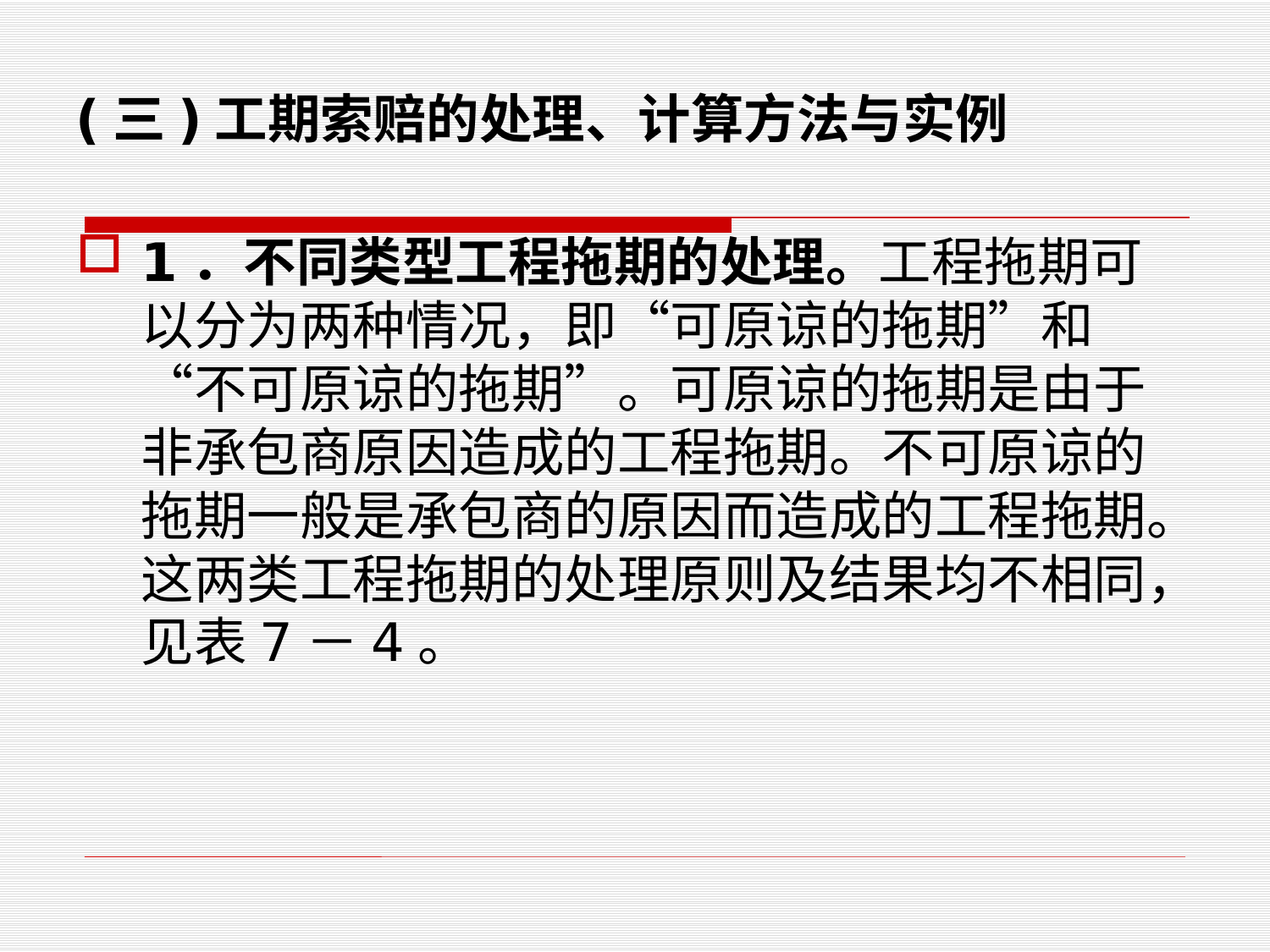

(三)工期索赔的处理、计算方法与实例
1．不同类型工程拖期的处理。工程拖期可以分为两种情况，即“可原谅的拖期”和“不可原谅的拖期”。可原谅的拖期是由于非承包商原因造成的工程拖期。不可原谅的拖期一般是承包商的原因而造成的工程拖期。这两类工程拖期的处理原则及结果均不相同，见表7－4。